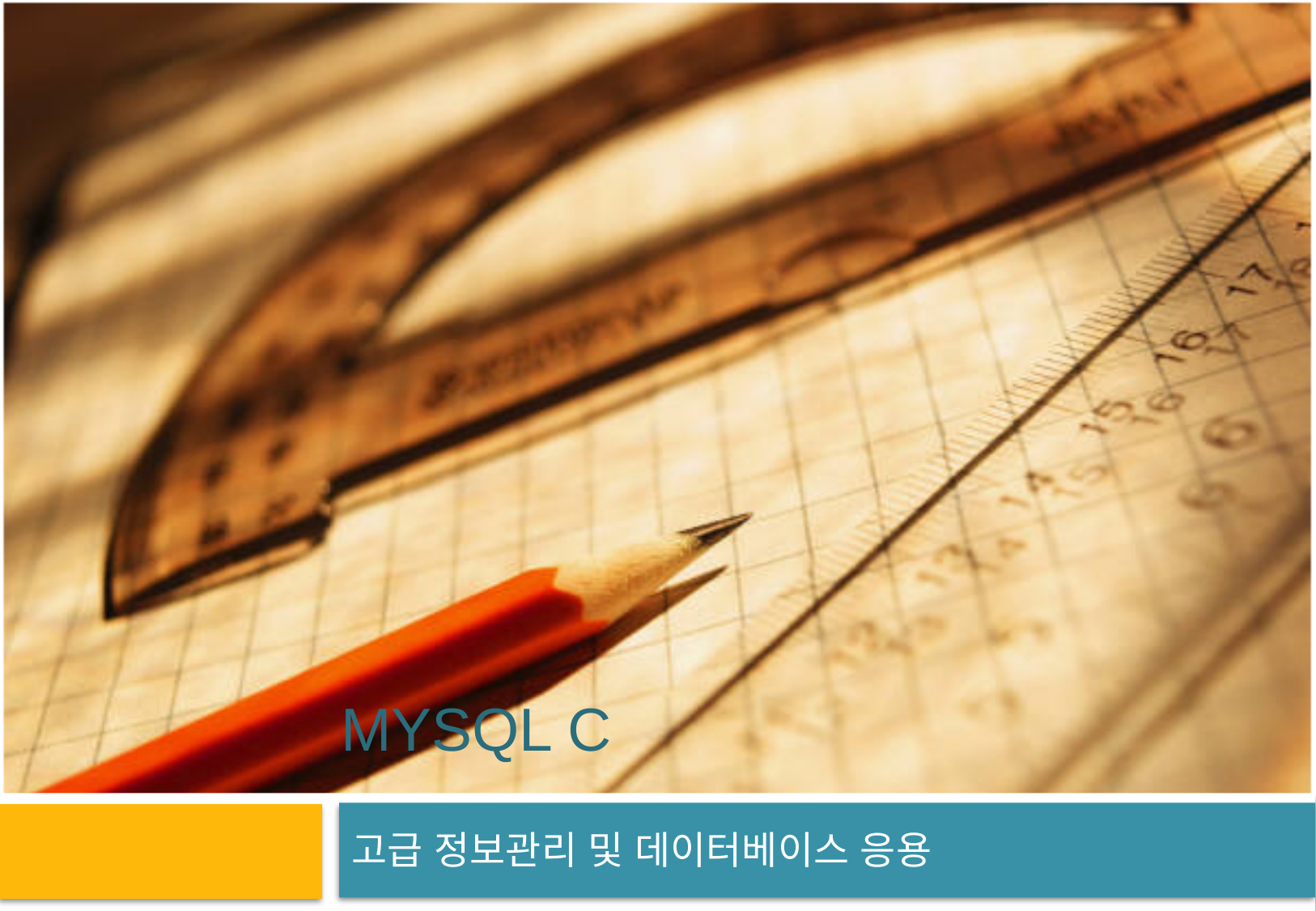

# MySQL C
고급 정보관리 및 데이터베이스 응용